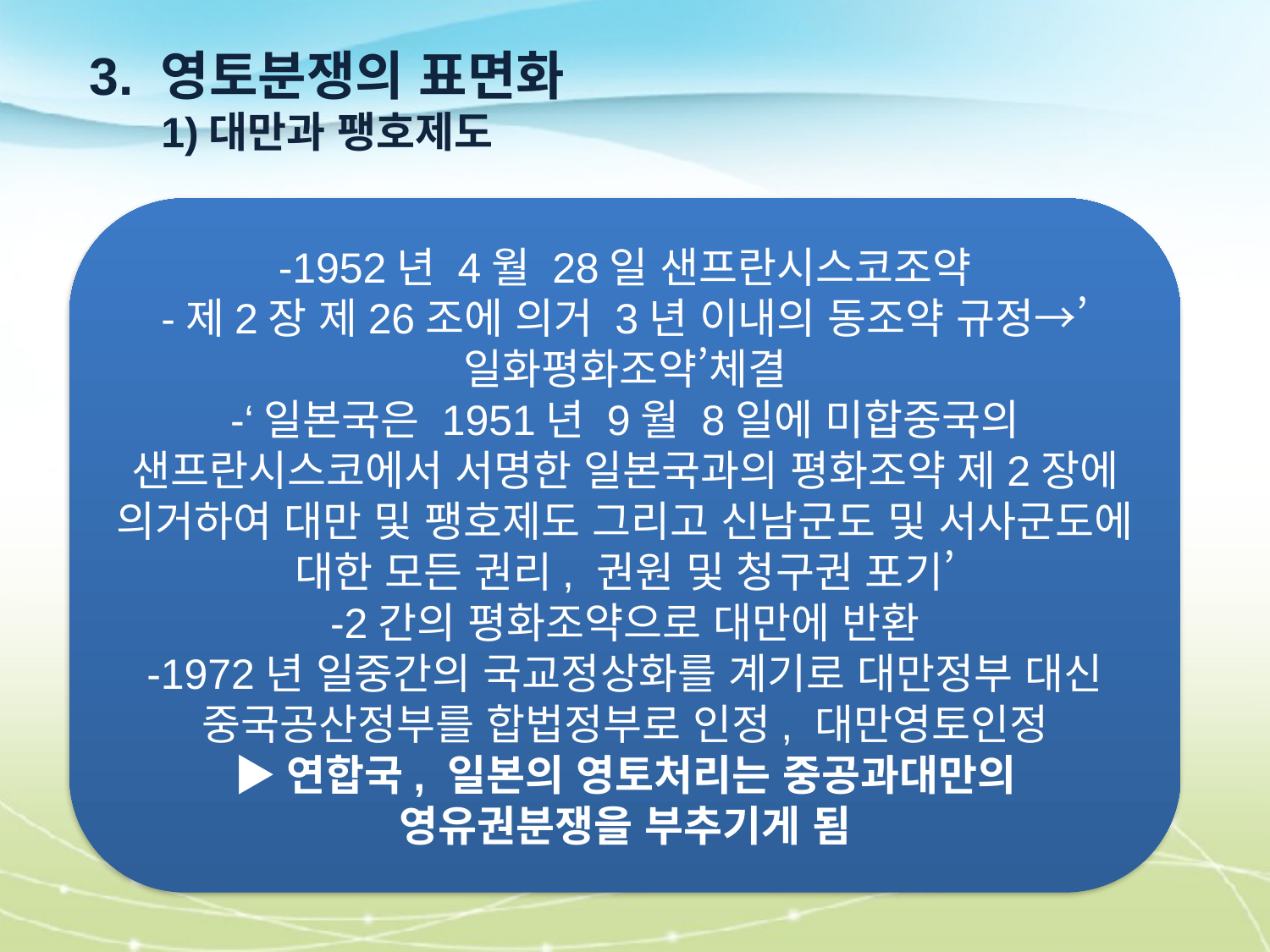

3. 영토분쟁의 표면화
1)대만과 팽호제도
-1952년 4월 28일 샌프란시스코조약
-제2장 제26조에 의거 3년 이내의 동조약 규정→’일화평화조약’체결
-‘일본국은 1951년 9월 8일에 미합중국의 샌프란시스코에서 서명한 일본국과의 평화조약 제2장에 의거하여 대만 및 팽호제도 그리고 신남군도 및 서사군도에 대한 모든 권리, 권원 및 청구권 포기’
-2간의 평화조약으로 대만에 반환
-1972년 일중간의 국교정상화를 계기로 대만정부 대신 중국공산정부를 합법정부로 인정, 대만영토인정
▶연합국, 일본의 영토처리는 중공과대만의 영유권분쟁을 부추기게 됨